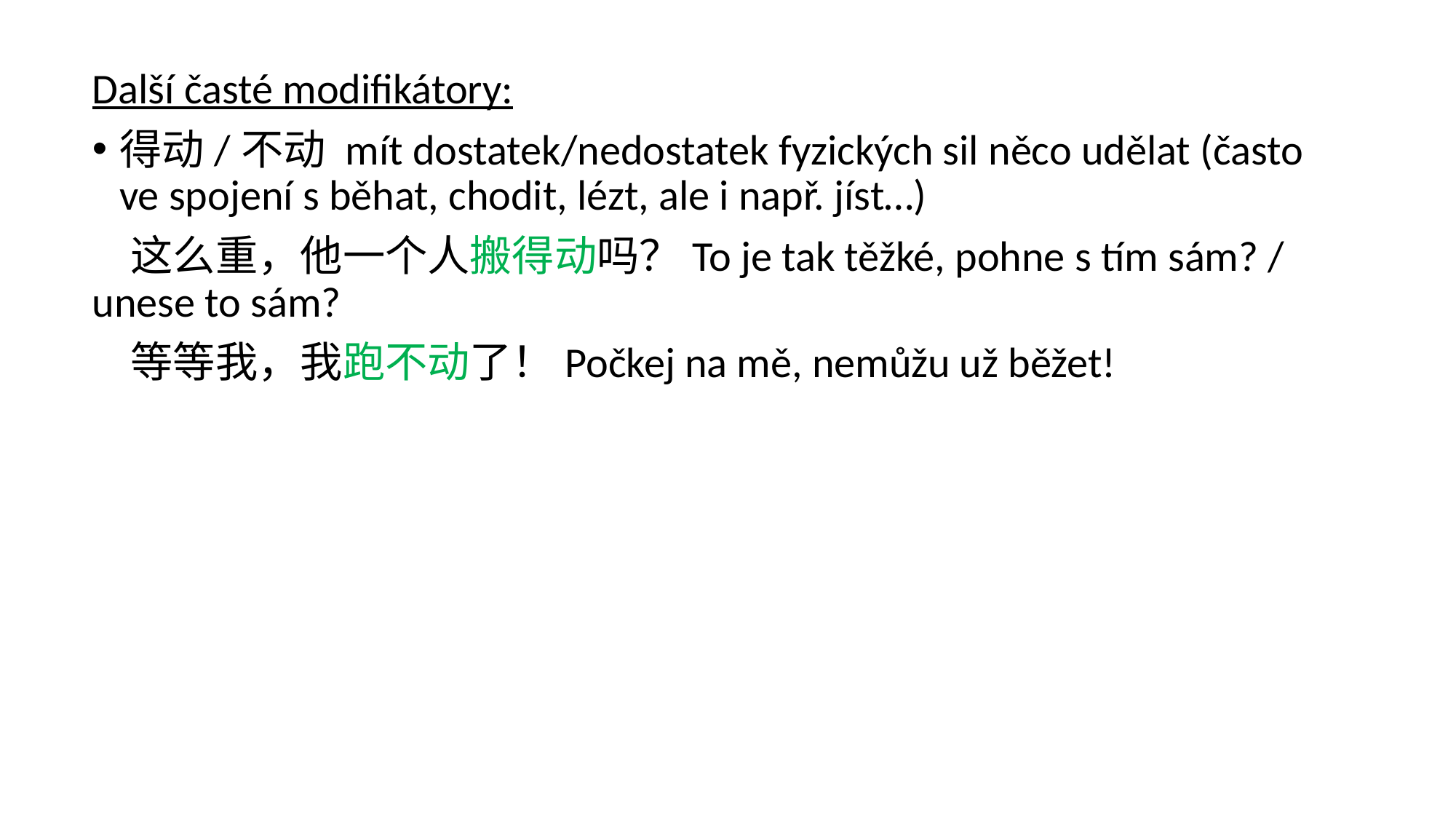

Další časté modifikátory:
得动/不动 mít dostatek/nedostatek fyzických sil něco udělat (často ve spojení s běhat, chodit, lézt, ale i např. jíst…)
   这么重，他一个人搬得动吗？To je tak těžké, pohne s tím sám? / unese to sám?
   等等我，我跑不动了！Počkej na mě, nemůžu už běžet!